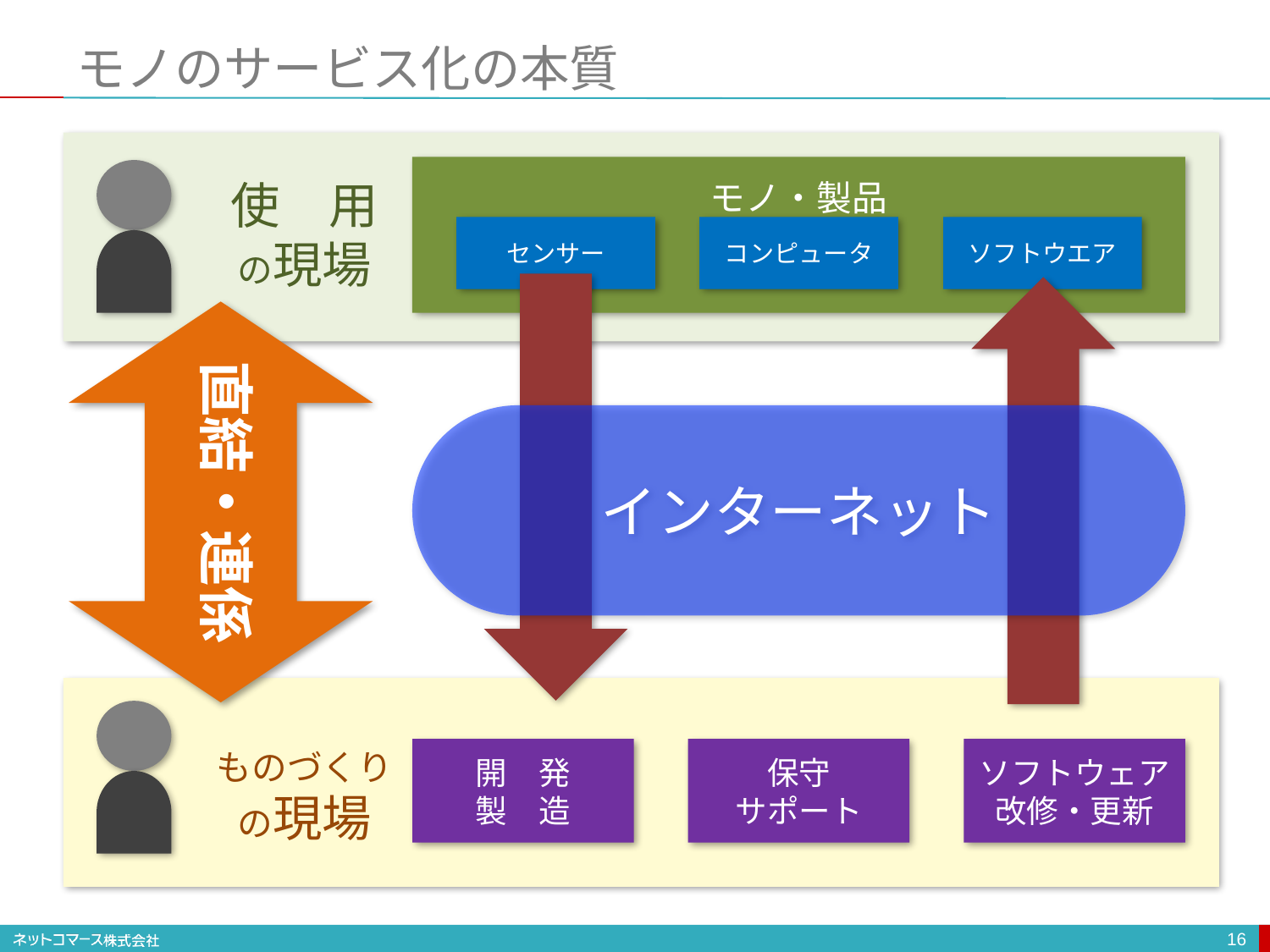

# モノのサービス化の本質

使　用
の現場
モノ・製品
センサー
コンピュータ
ソフトウエア

直結・連係
インターネット

ものづくり
の現場
開　発
製　造
保守
サポート
ソフトウェア
改修・更新
16